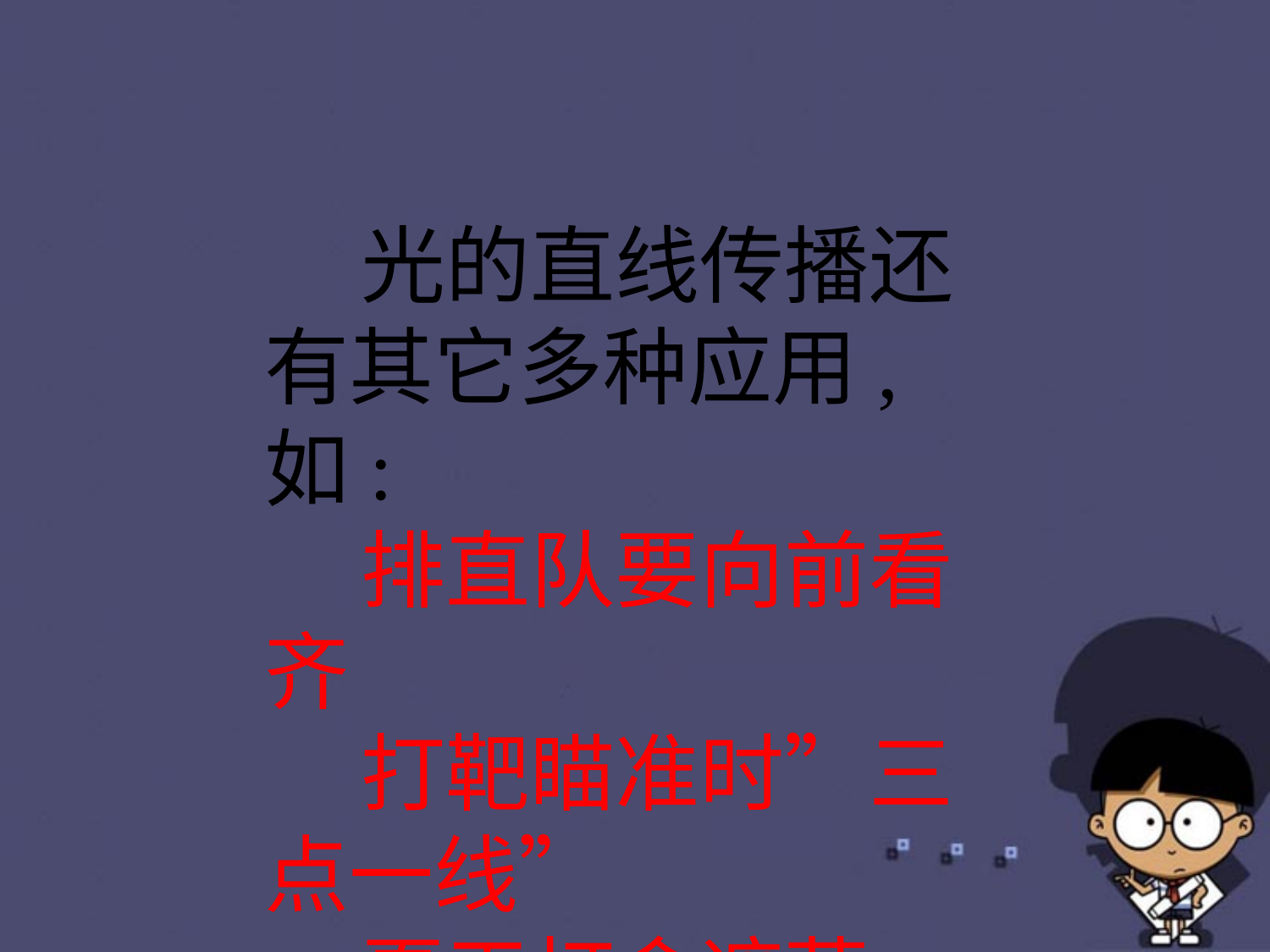

光的直线传播还有其它多种应用,如:
    排直队要向前看齐
    打靶瞄准时”三点一线”
    夏天打伞遮荫